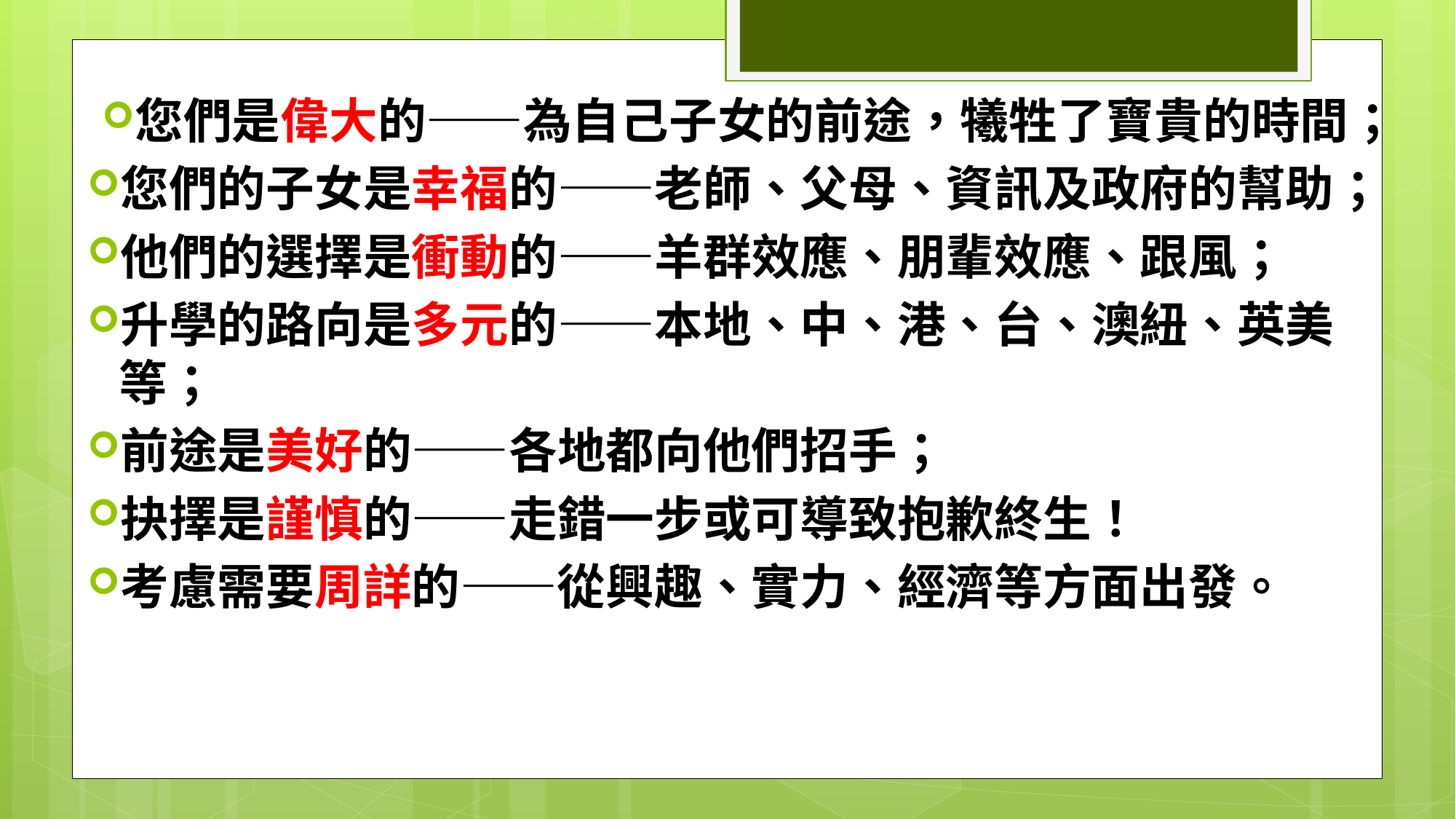

您們是偉大的——為自己子女的前途，犧牲了寶貴的時間；
您們的子女是幸福的——老師、父母、資訊及政府的幫助；
他們的選擇是衝動的——羊群效應、朋輩效應、跟風；
升學的路向是多元的——本地、中、港、台、澳紐、英美	等；
前途是美好的——各地都向他們招手；
抉擇是謹慎的——走錯一步或可導致抱歉終生！
考慮需要周詳的——從興趣、實力、經濟等方面出發。